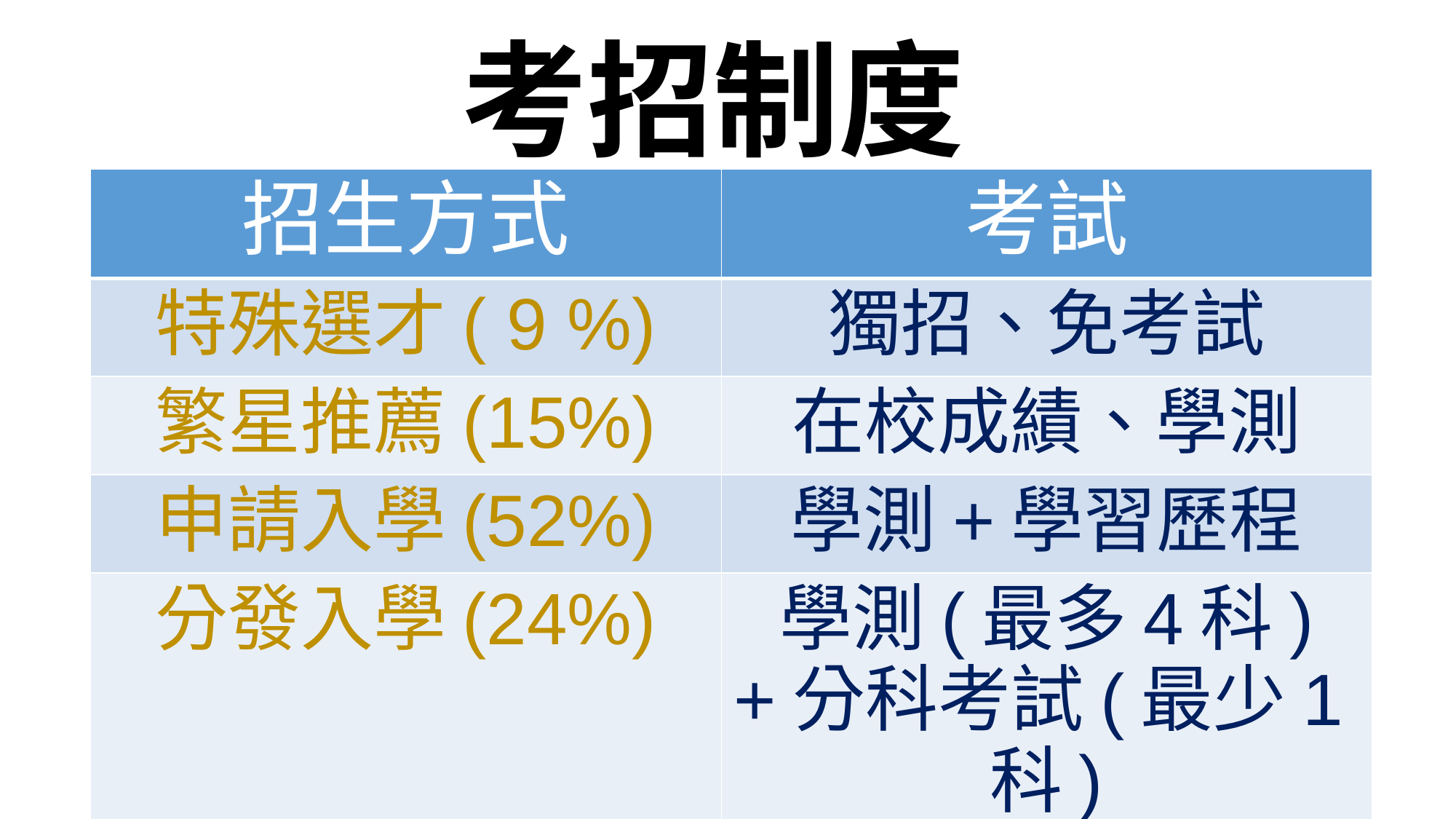

考招制度
| 招生方式 | 考試 |
| --- | --- |
| 特殊選才( 9 %) | 獨招、免考試 |
| 繁星推薦(15%) | 在校成績、學測 |
| 申請入學(52%) | 學測+學習歷程 |
| 分發入學(24%) | 學測(最多4科) +分科考試(最少1科) |